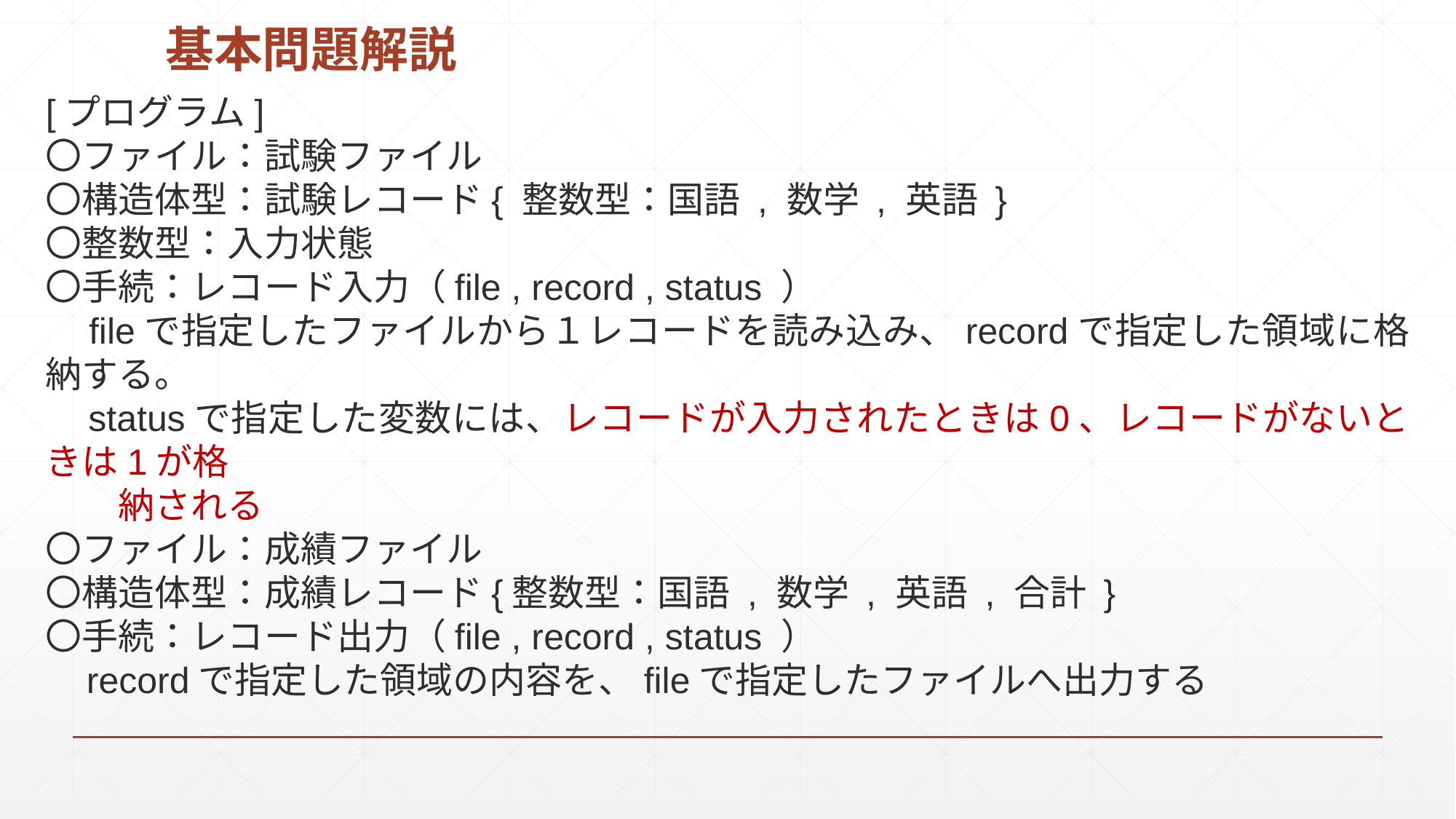

# 基本問題解説
[プログラム]
〇ファイル：試験ファイル
〇構造体型：試験レコード{ 整数型：国語 , 数学 , 英語 }
〇整数型：入力状態
〇手続：レコード入力（file , record , status ）
    fileで指定したファイルから１レコードを読み込み、recordで指定した領域に格納する。
    statusで指定した変数には、レコードが入力されたときは0、レコードがないときは1が格
　　納される
〇ファイル：成績ファイル
〇構造体型：成績レコード{整数型：国語 , 数学 , 英語 , 合計 }
〇手続：レコード出力（file , record , status ）
    recordで指定した領域の内容を、fileで指定したファイルへ出力する